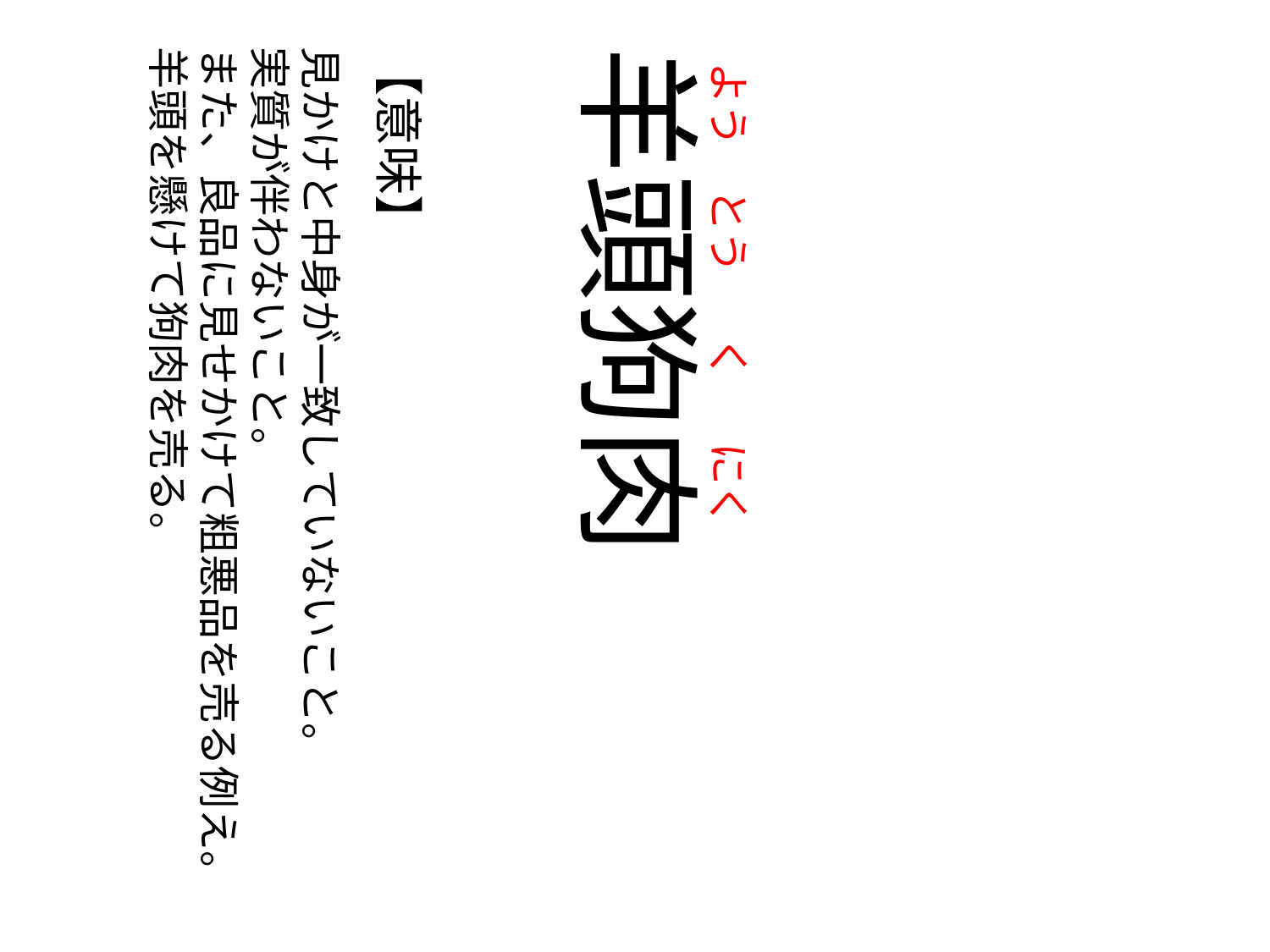

よう
の
とう
の
く
の
にく
見かけと中身が一致していないこと。
実質が伴わないこと。
また、良品に見せかけて粗悪品を売る例え。
羊頭を懸けて狗肉を売る。
【意味】
羊頭狗肉